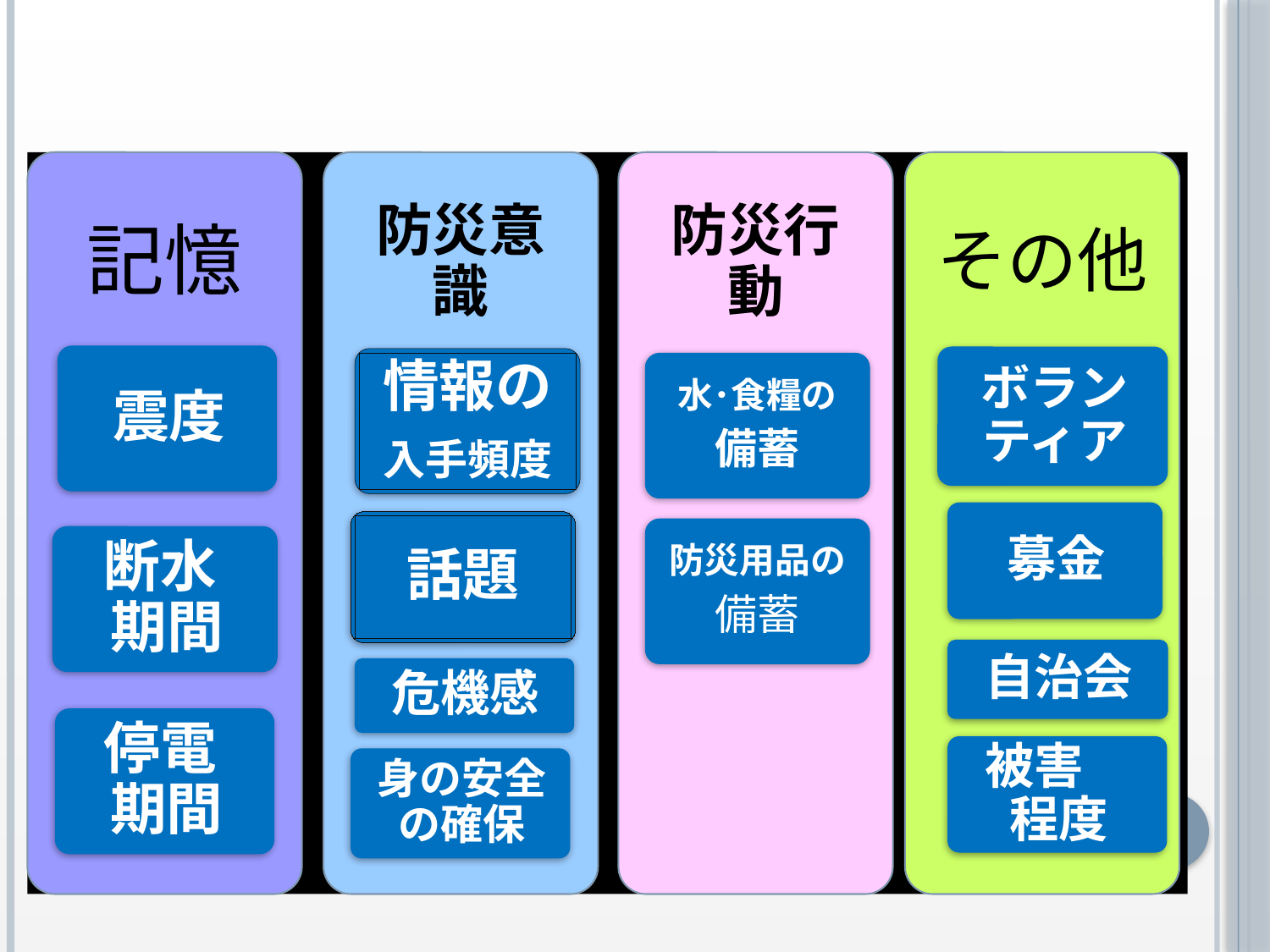

記憶
震度
断水  期間
停電  期間
防災行動
防災意識
危機感
身の安全の確保
その他
ボランティア
募金
自治会
被害　程度

情報の
入手頻度

水･食糧の
備蓄

話題

防災用品の
備蓄